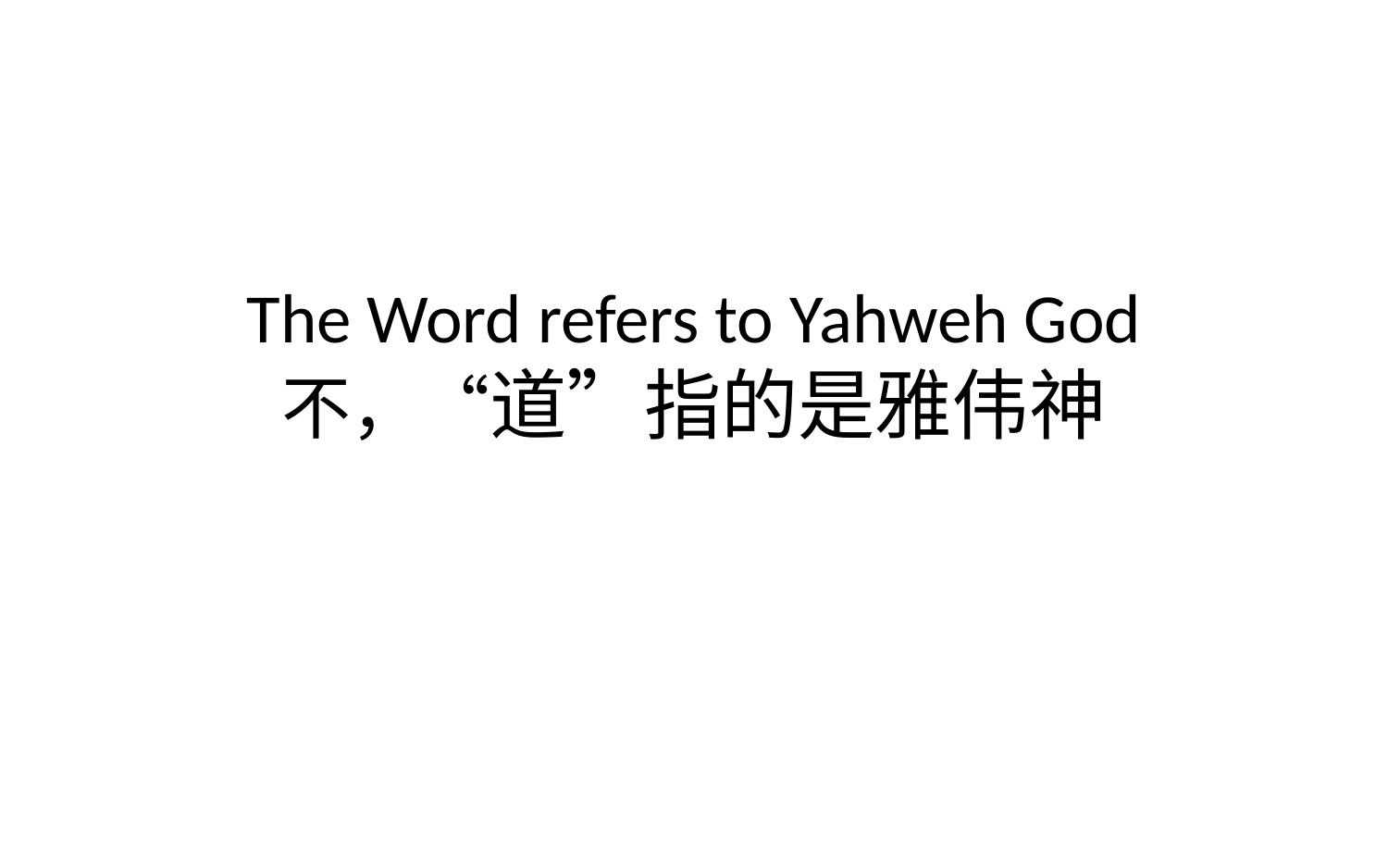

# The Word refers to Yahweh God 不，“道”指的是雅伟神